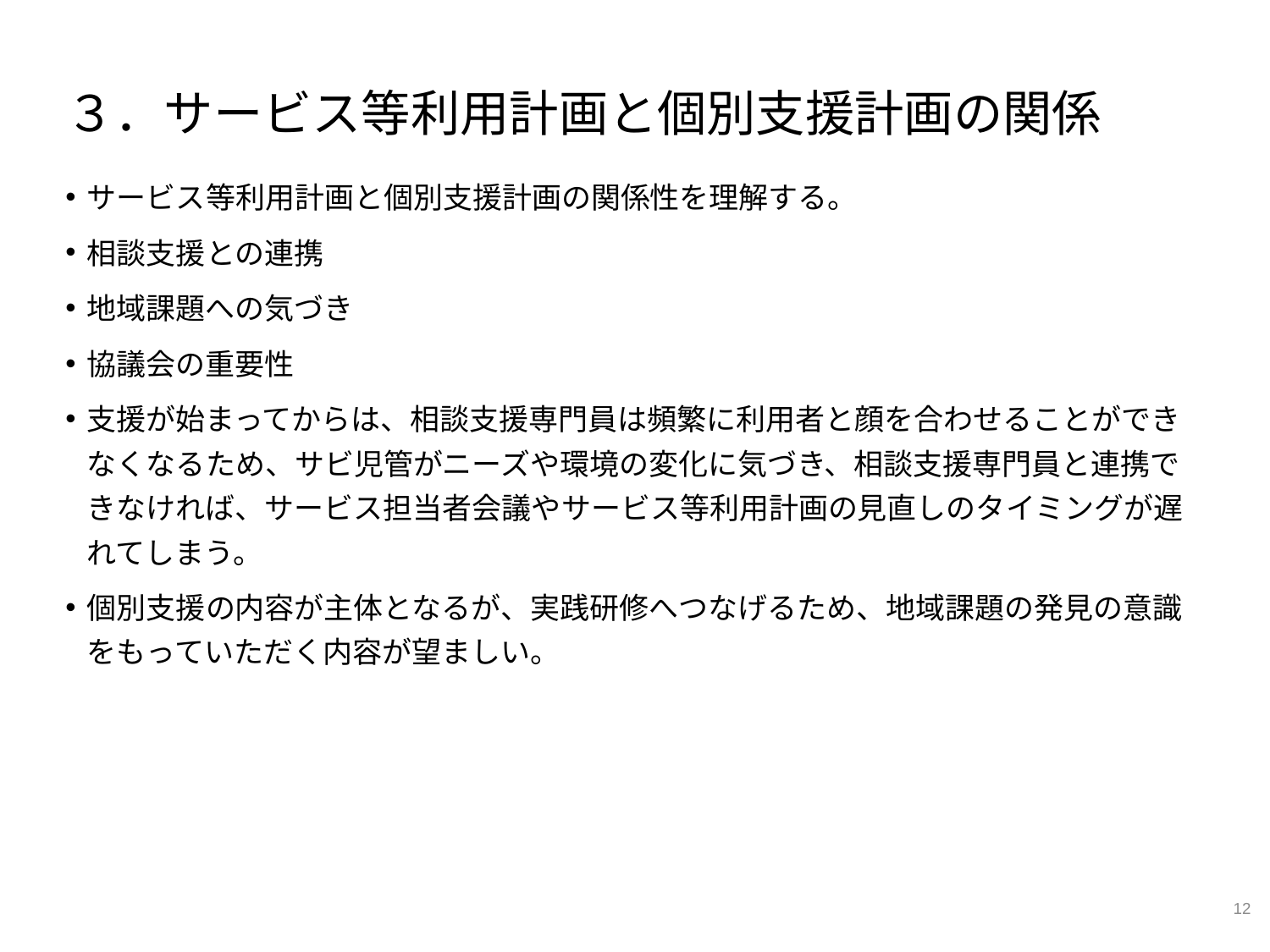

# ３．サービス等利用計画と個別支援計画の関係
サービス等利用計画と個別支援計画の関係性を理解する。
相談支援との連携
地域課題への気づき
協議会の重要性
支援が始まってからは、相談支援専門員は頻繁に利用者と顔を合わせることができなくなるため、サビ児管がニーズや環境の変化に気づき、相談支援専門員と連携できなければ、サービス担当者会議やサービス等利用計画の見直しのタイミングが遅れてしまう。
個別支援の内容が主体となるが、実践研修へつなげるため、地域課題の発見の意識をもっていただく内容が望ましい。
12